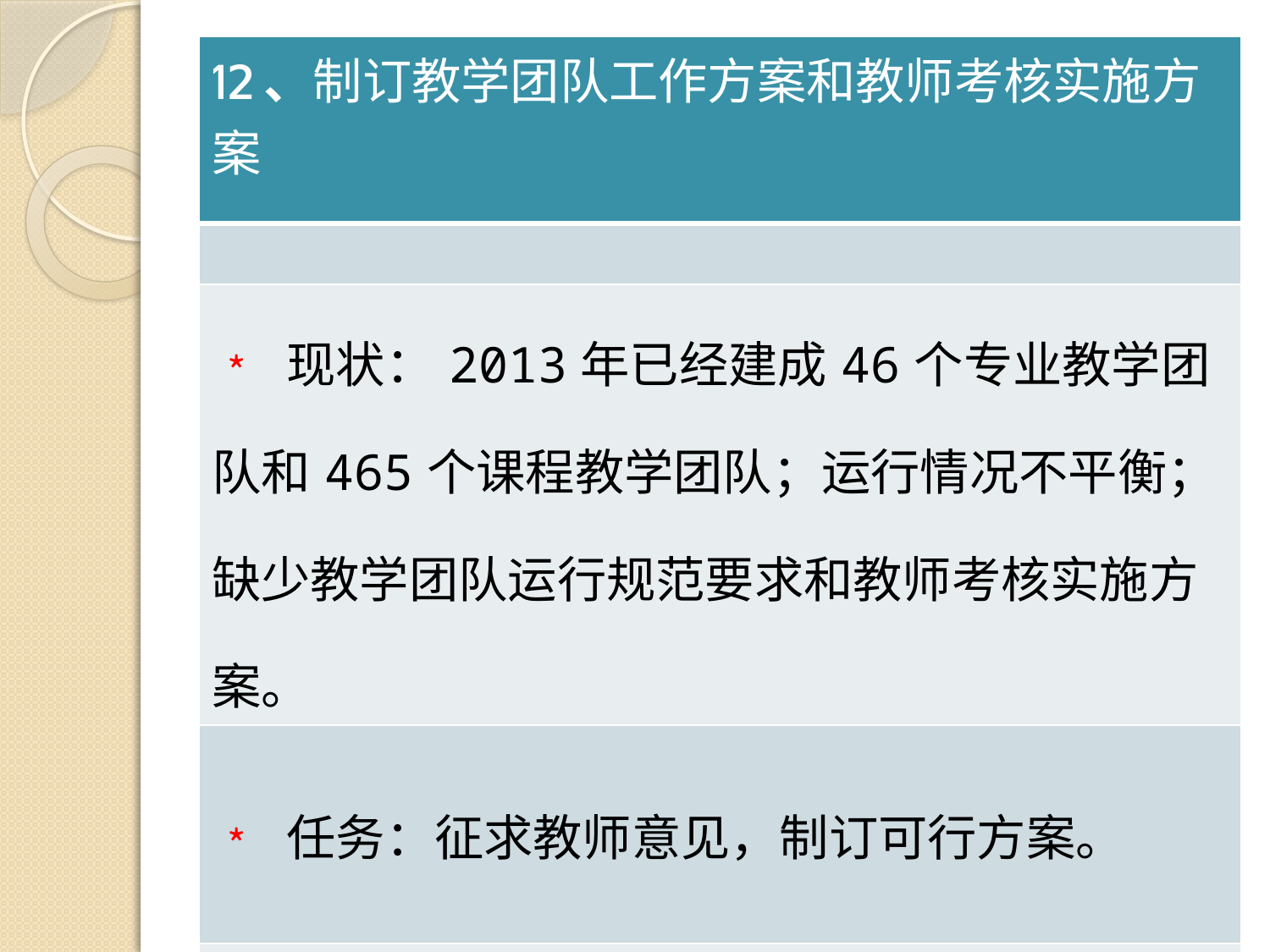

| 12、制订教学团队工作方案和教师考核实施方案 |
| --- |
|  |
| ﹡ 现状：2013年已经建成46个专业教学团队和465个课程教学团队；运行情况不平衡；缺少教学团队运行规范要求和教师考核实施方案。 |
| ﹡ 任务：征求教师意见，制订可行方案。 |
| ﹡ 时间：2015年7月 |
#